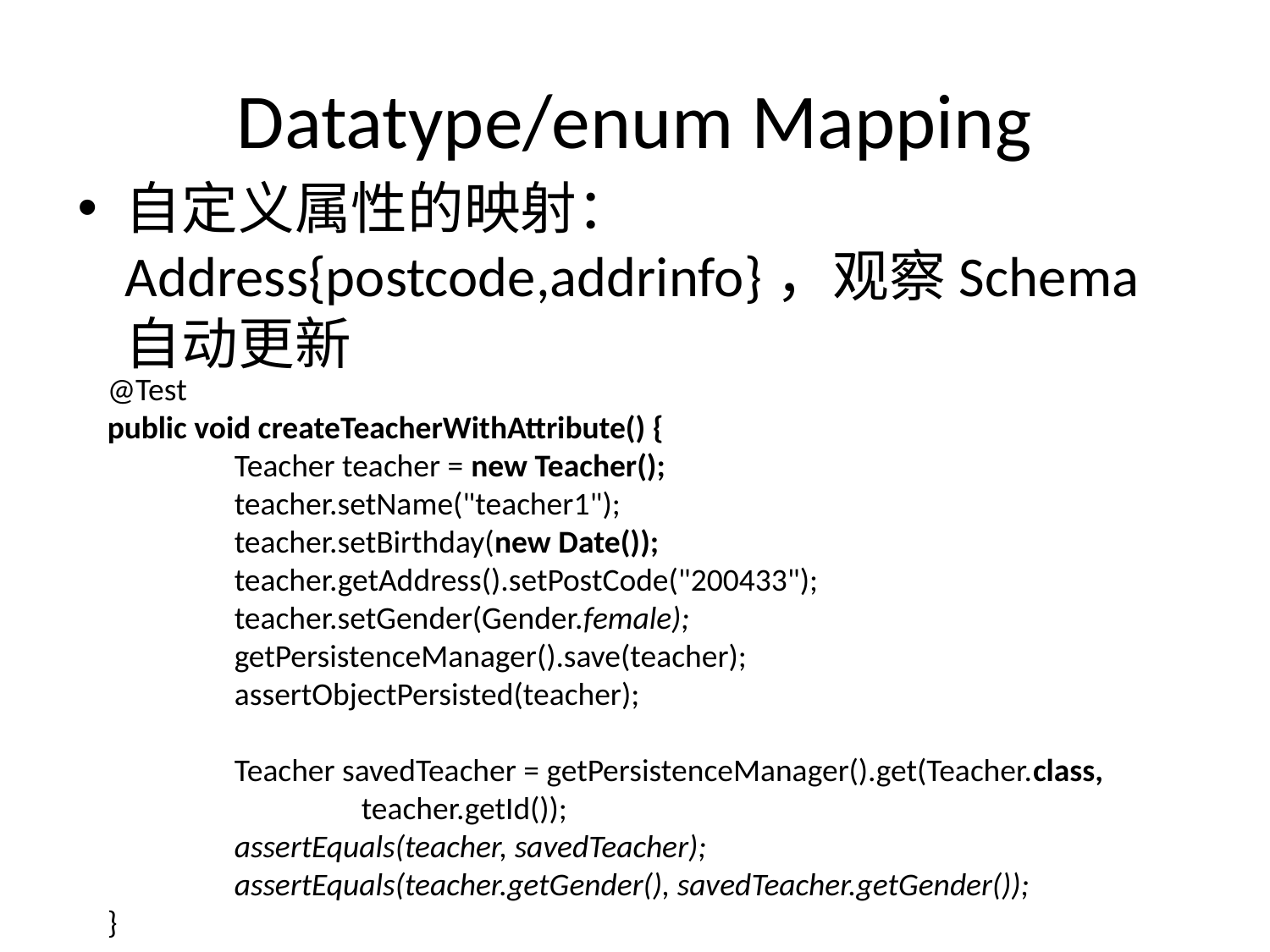

# Datatype/enum Mapping
自定义属性的映射：Address{postcode,addrinfo}，观察Schema自动更新

@Test
public void createTeacherWithAttribute() {
	Teacher teacher = new Teacher();
	teacher.setName("teacher1");
	teacher.setBirthday(new Date());
	teacher.getAddress().setPostCode("200433");
	teacher.setGender(Gender.female);
	getPersistenceManager().save(teacher);
	assertObjectPersisted(teacher);

	Teacher savedTeacher = getPersistenceManager().get(Teacher.class,
		teacher.getId());
	assertEquals(teacher, savedTeacher);
	assertEquals(teacher.getGender(), savedTeacher.getGender());
}